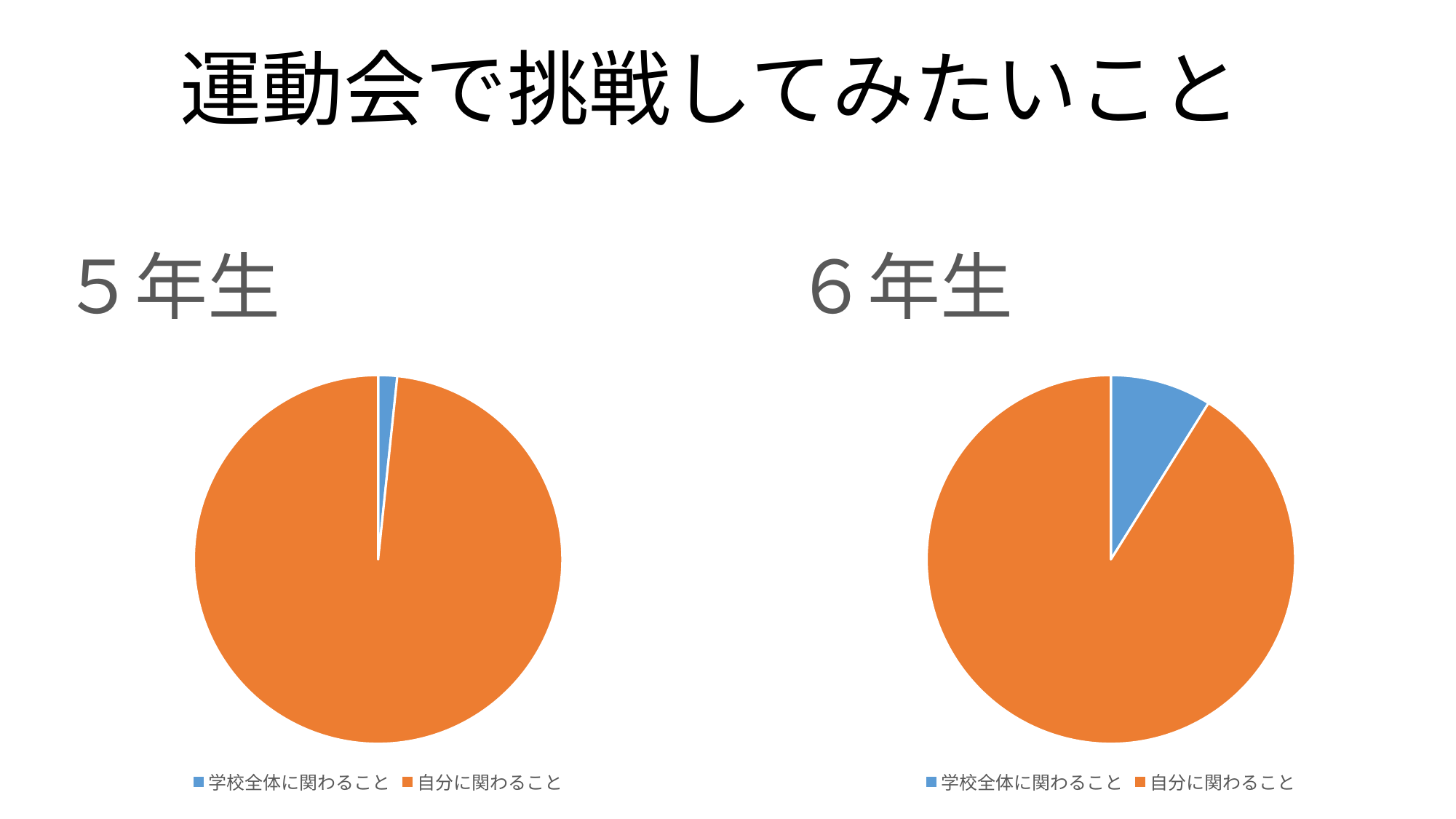

運動会で挑戦してみたいこと

### Chart: ５年生

| Category | ５年生 |
|---|---|
| 学校全体に関わること | 1.0 |
| 自分に関わること | 59.0 |

### Chart: ６年生

| Category | ５年生 |
|---|---|
| 学校全体に関わること | 4.0 |
| 自分に関わること | 41.0 |